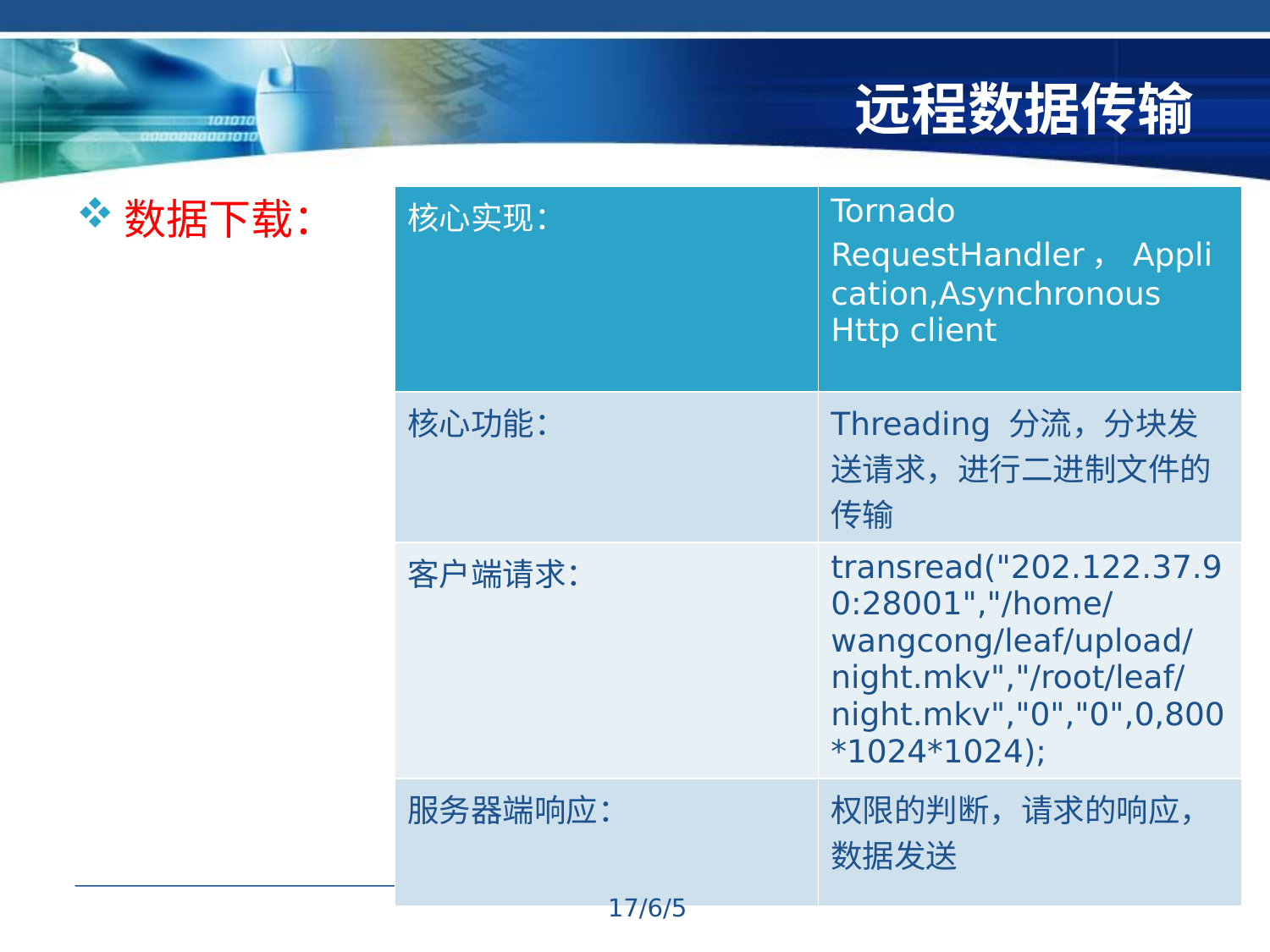

# 远程数据传输
数据下载：

| 核心实现： | Tornado RequestHandler，Application,Asynchronous Http client |
| --- | --- |
| 核心功能： | Threading 分流，分块发送请求，进行二进制文件的传输 |
| 客户端请求： | transread("202.122.37.90:28001","/home/wangcong/leaf/upload/night.mkv","/root/leaf/night.mkv","0","0",0,800\*1024\*1024); |
| 服务器端响应： | 权限的判断，请求的响应，数据发送 |
17/6/5